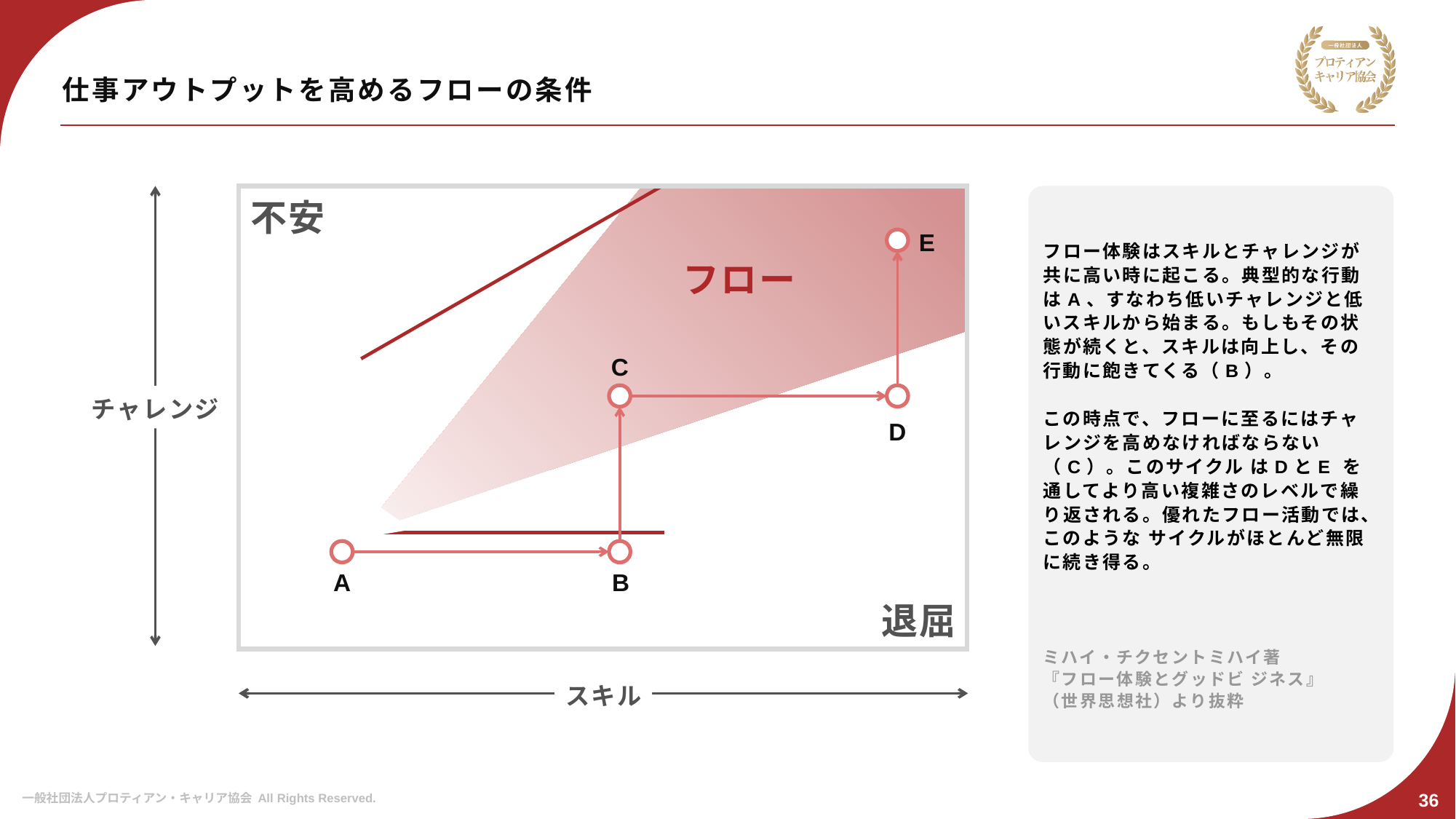

# 仕事アウトプットを高めるフローの条件

不安
フロー体験はスキルとチャレンジが共に高い時に起こる。典型的な行動はA、すなわち低いチャレンジと低いスキルから始まる。もしもその状態が続くと、スキルは向上し、その行動に飽きてくる（B）。

この時点で、フローに至るにはチャレンジを高めなければならない（C）。このサイクル はDとE を通してより高い複雑さのレベルで繰り返される。優れたフロー活動では、このような サイクルがほとんど無限に続き得る。

ミハイ・チクセントミハイ著
『フロー体験とグッドビ ジネス』
（世界思想社）より抜粋
E

フロー
C

チャレンジ
D

A
B
退屈
スキル
36